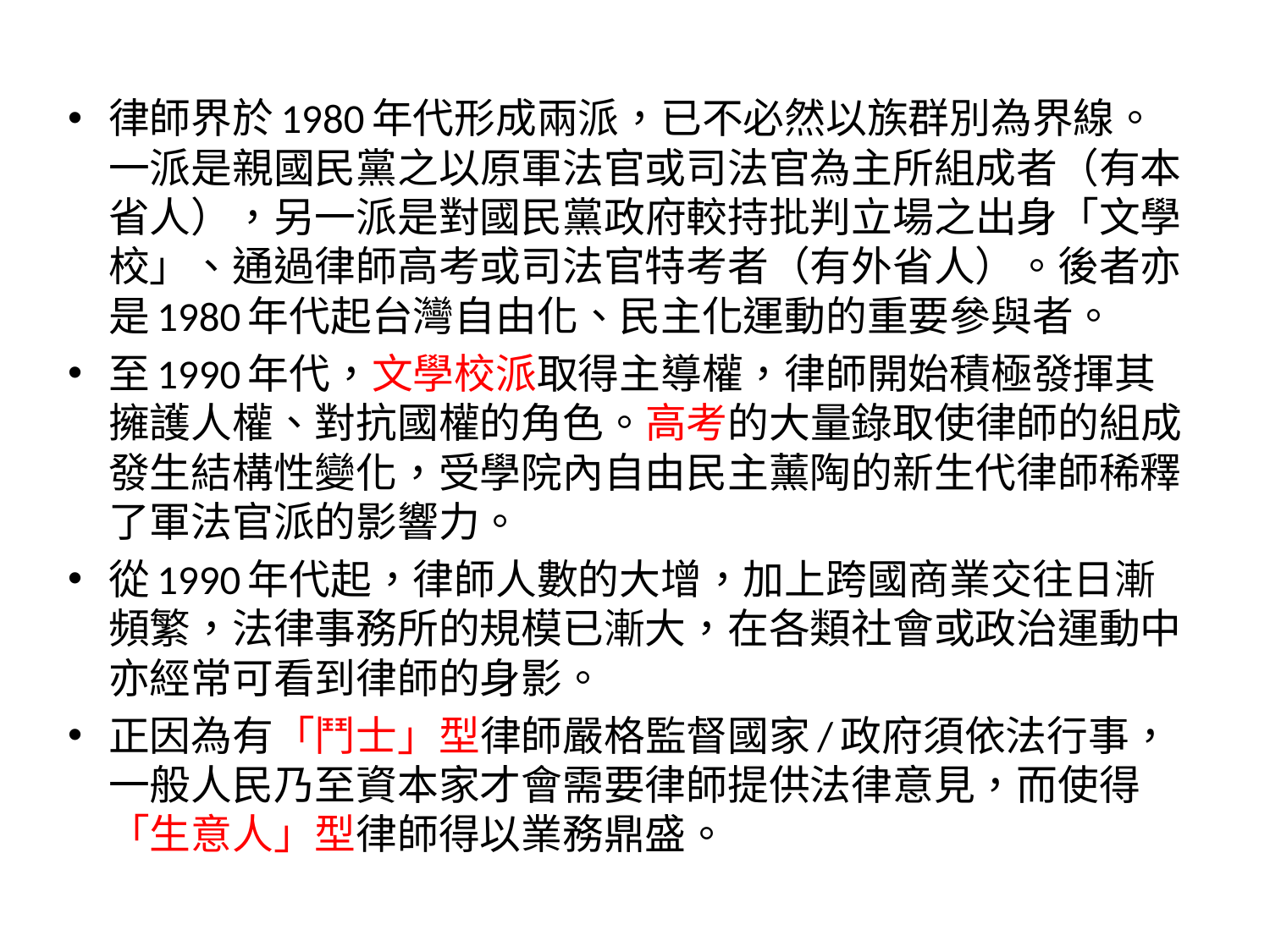

#
律師界於1980年代形成兩派，已不必然以族群別為界線。一派是親國民黨之以原軍法官或司法官為主所組成者（有本省人），另一派是對國民黨政府較持批判立場之出身「文學校」、通過律師高考或司法官特考者（有外省人）。後者亦是1980年代起台灣自由化、民主化運動的重要參與者。
至1990年代，文學校派取得主導權，律師開始積極發揮其擁護人權、對抗國權的角色。高考的大量錄取使律師的組成發生結構性變化，受學院內自由民主薰陶的新生代律師稀釋了軍法官派的影響力。
從1990年代起，律師人數的大增，加上跨國商業交往日漸頻繁，法律事務所的規模已漸大，在各類社會或政治運動中亦經常可看到律師的身影。
正因為有「鬥士」型律師嚴格監督國家/政府須依法行事，一般人民乃至資本家才會需要律師提供法律意見，而使得「生意人」型律師得以業務鼎盛。